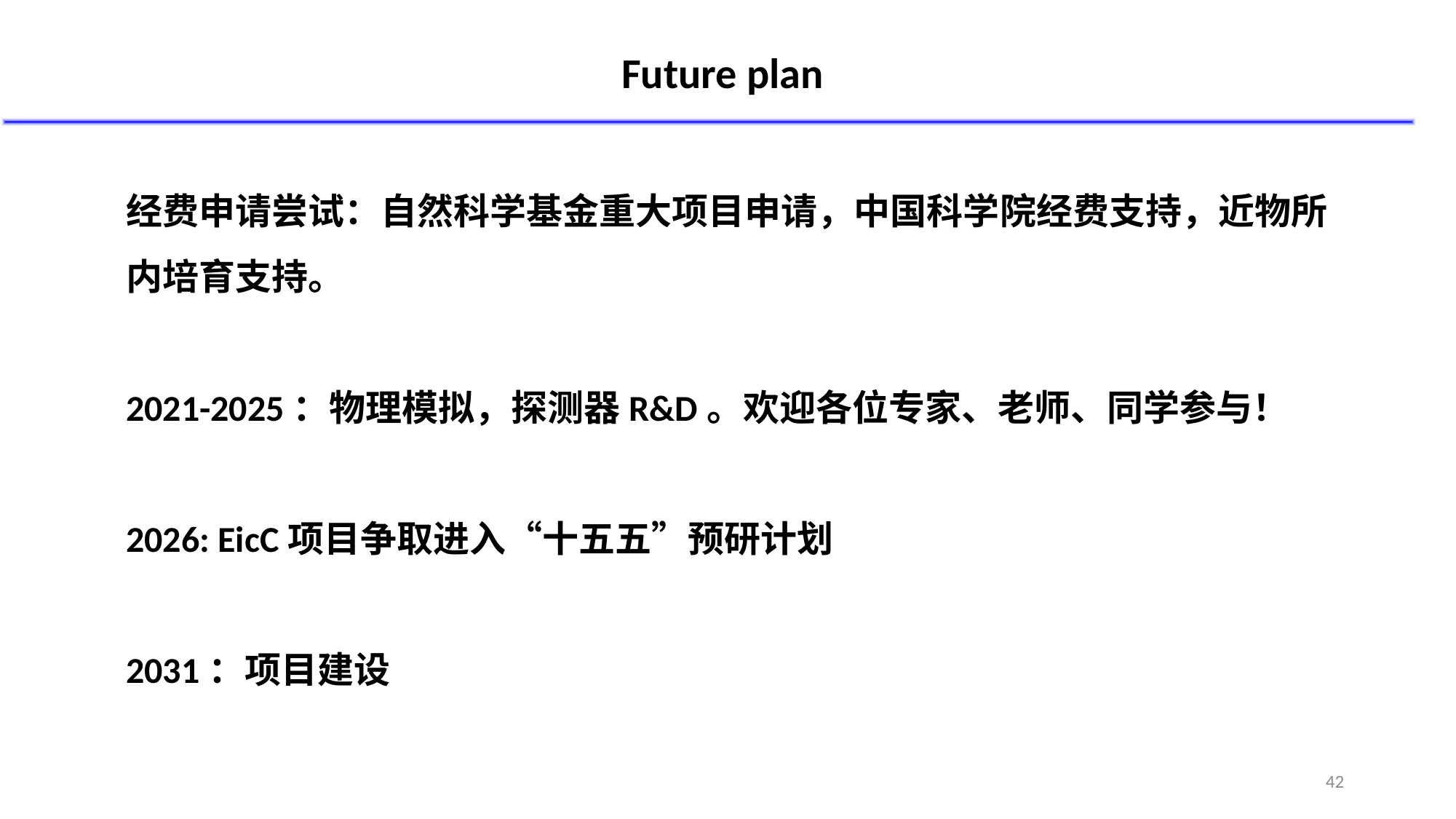

Future plan

经费申请尝试：自然科学基金重大项目申请，中国科学院经费支持，近物所内培育支持。

2021-2025：物理模拟，探测器R&D。欢迎各位专家、老师、同学参与！

2026: EicC项目争取进入“十五五”预研计划

2031：项目建设

42